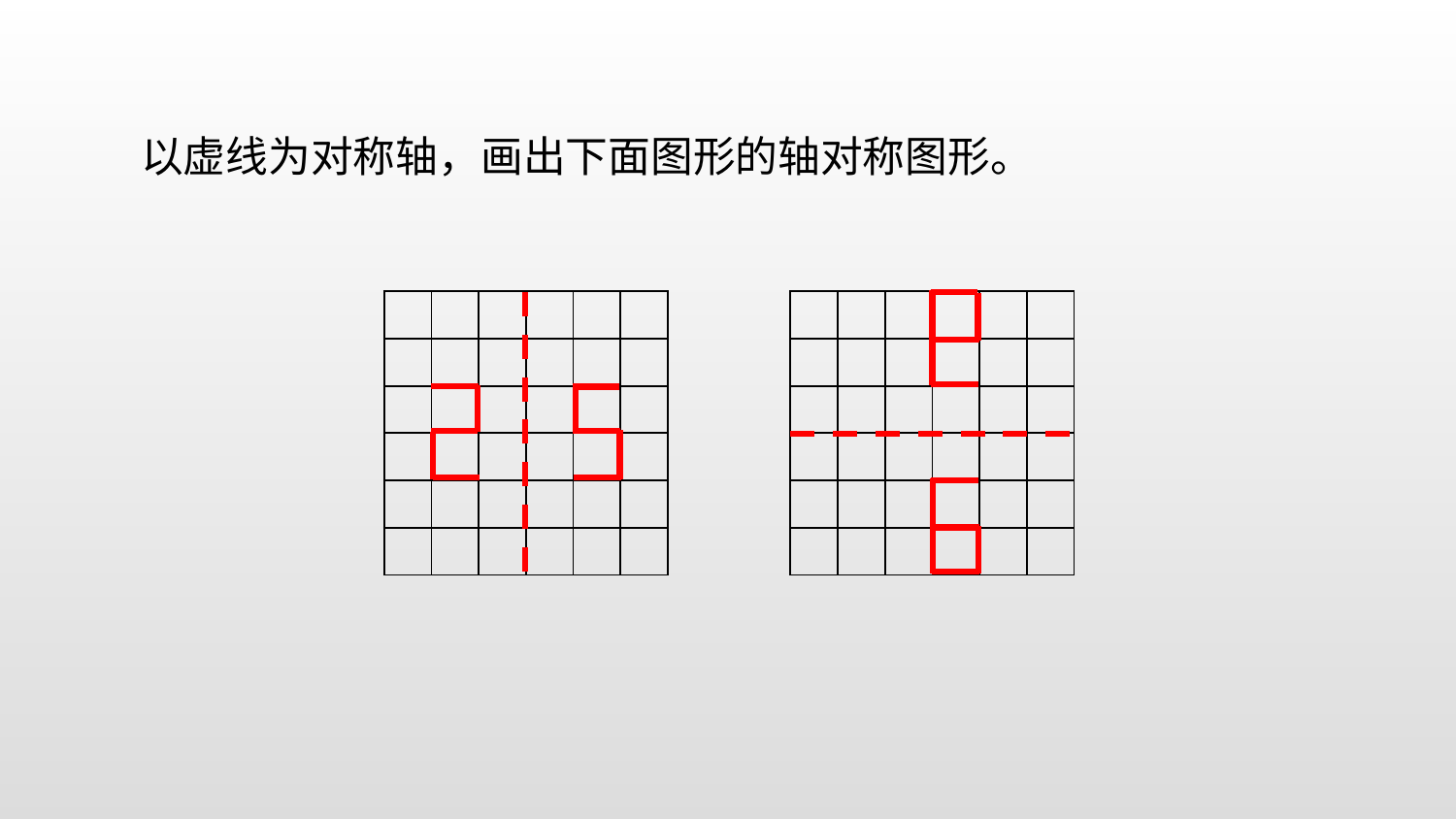

以虚线为对称轴，画出下面图形的轴对称图形。
|  |  |  |  |  |  |
| --- | --- | --- | --- | --- | --- |
|  |  |  |  |  |  |
|  |  |  |  |  |  |
|  |  |  |  |  |  |
|  |  |  |  |  |  |
|  |  |  |  |  |  |
|  |  |  |  |  |  |
| --- | --- | --- | --- | --- | --- |
|  |  |  |  |  |  |
|  |  |  |  |  |  |
|  |  |  |  |  |  |
|  |  |  |  |  |  |
|  |  |  |  |  |  |